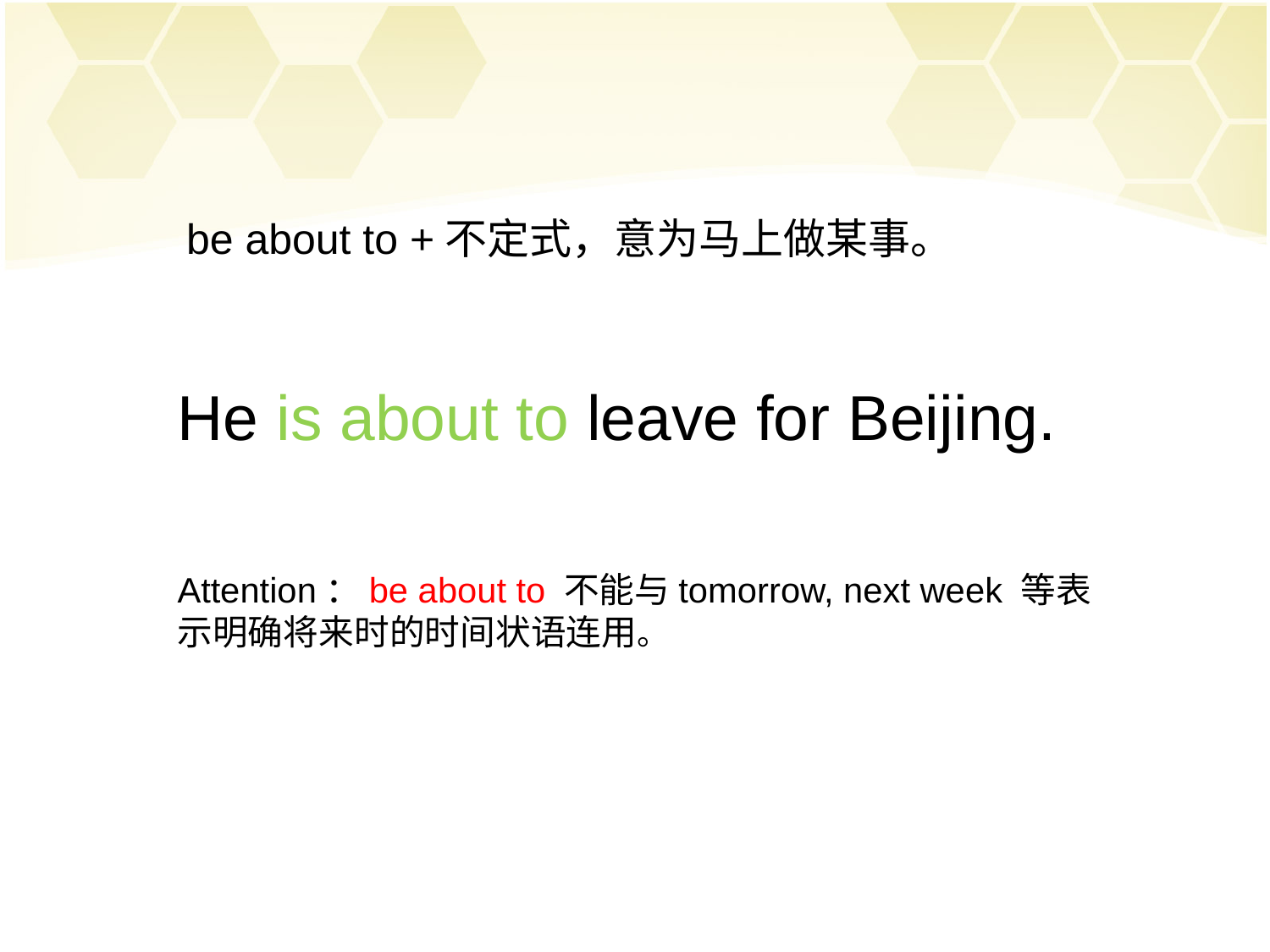

be about to +不定式，意为马上做某事。

He is about to leave for Beijing.

Attention：be about to 不能与tomorrow, next week 等表示明确将来时的时间状语连用。